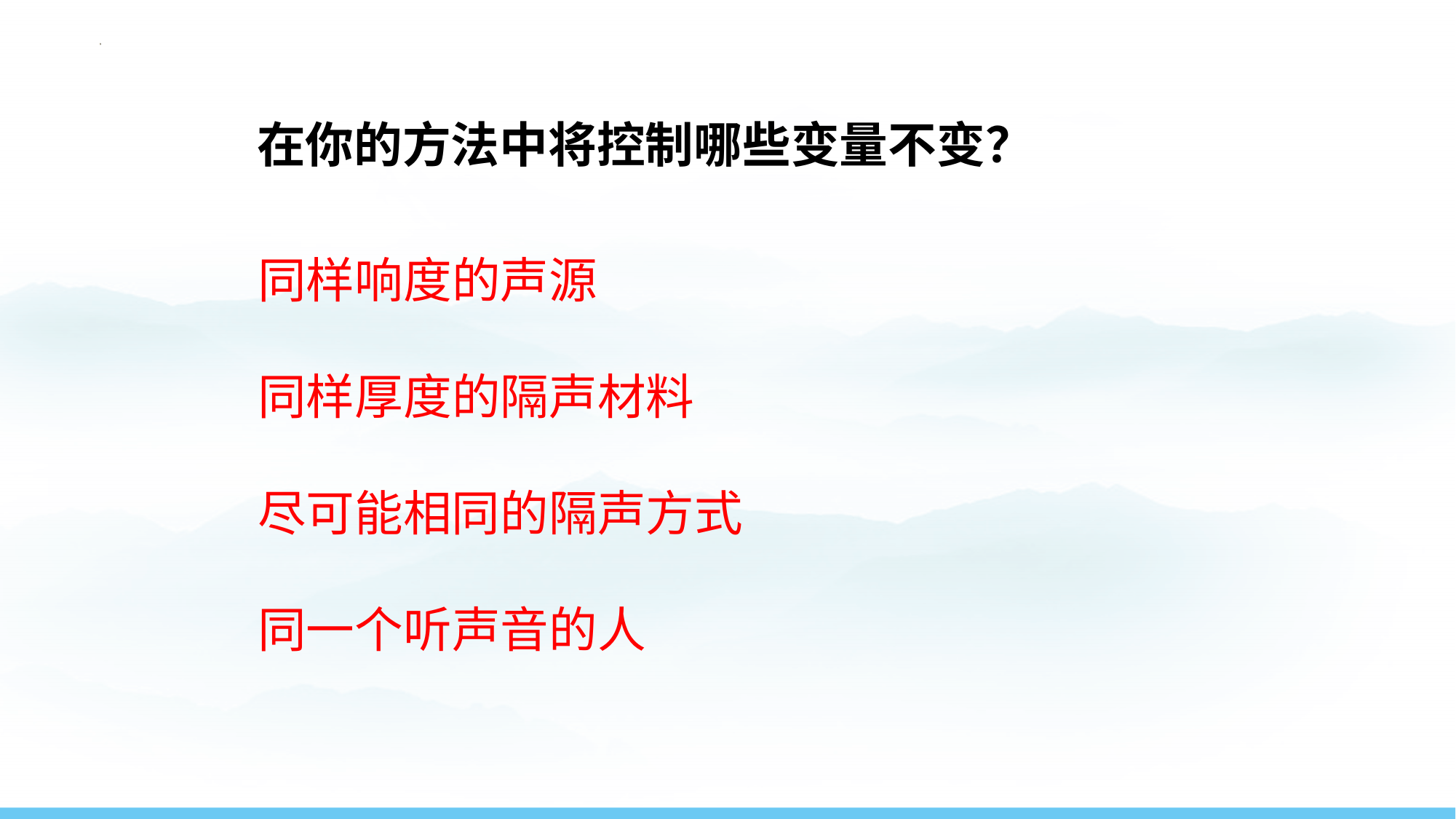

在你的方法中将控制哪些变量不变？
同样响度的声源
同样厚度的隔声材料
尽可能相同的隔声方式
同一个听声音的人